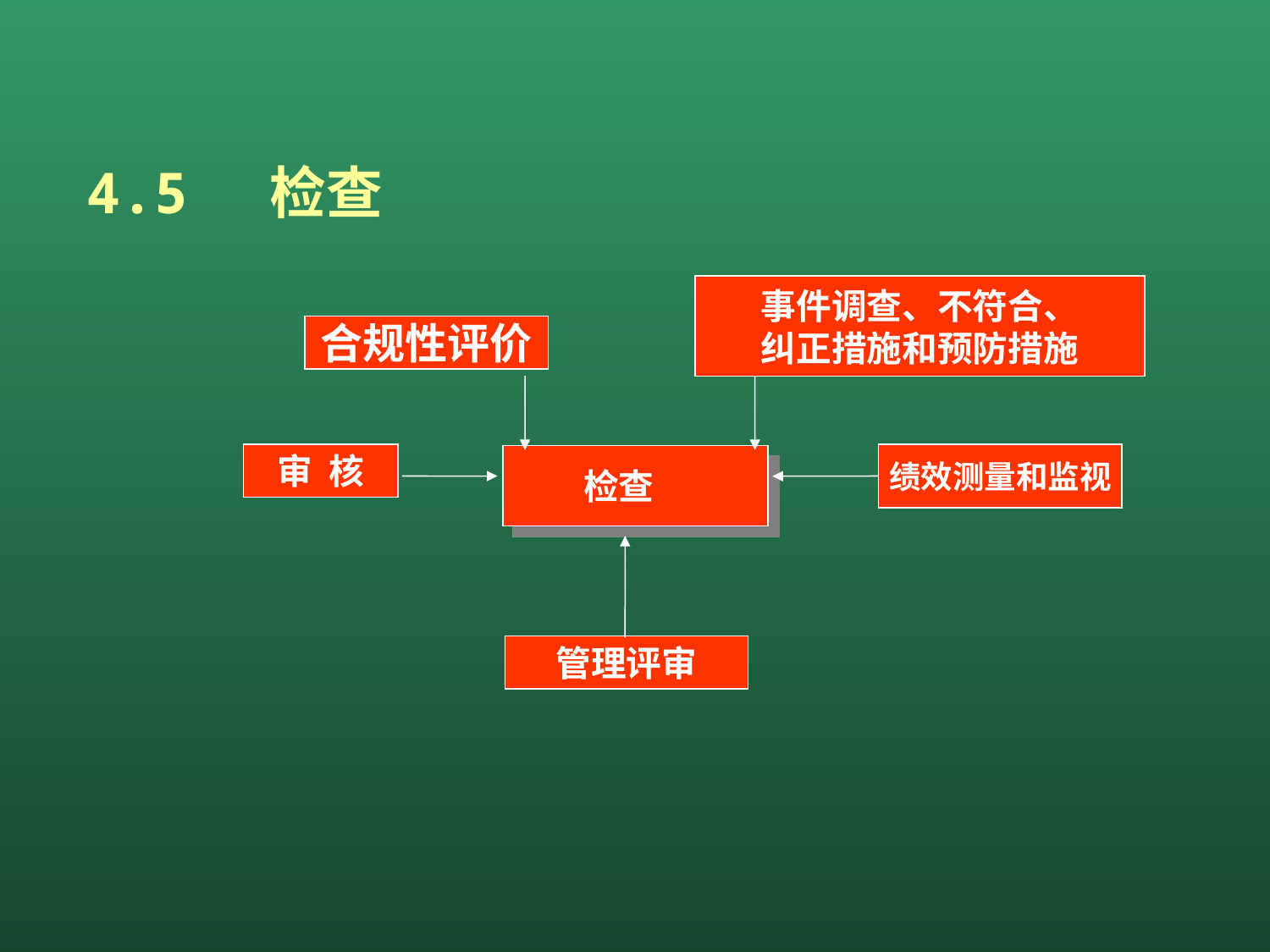

4.5  检查

事件调查、不符合、
纠正措施和预防措施
合规性评价

审  核
绩效测量和监视
         检查

管理评审